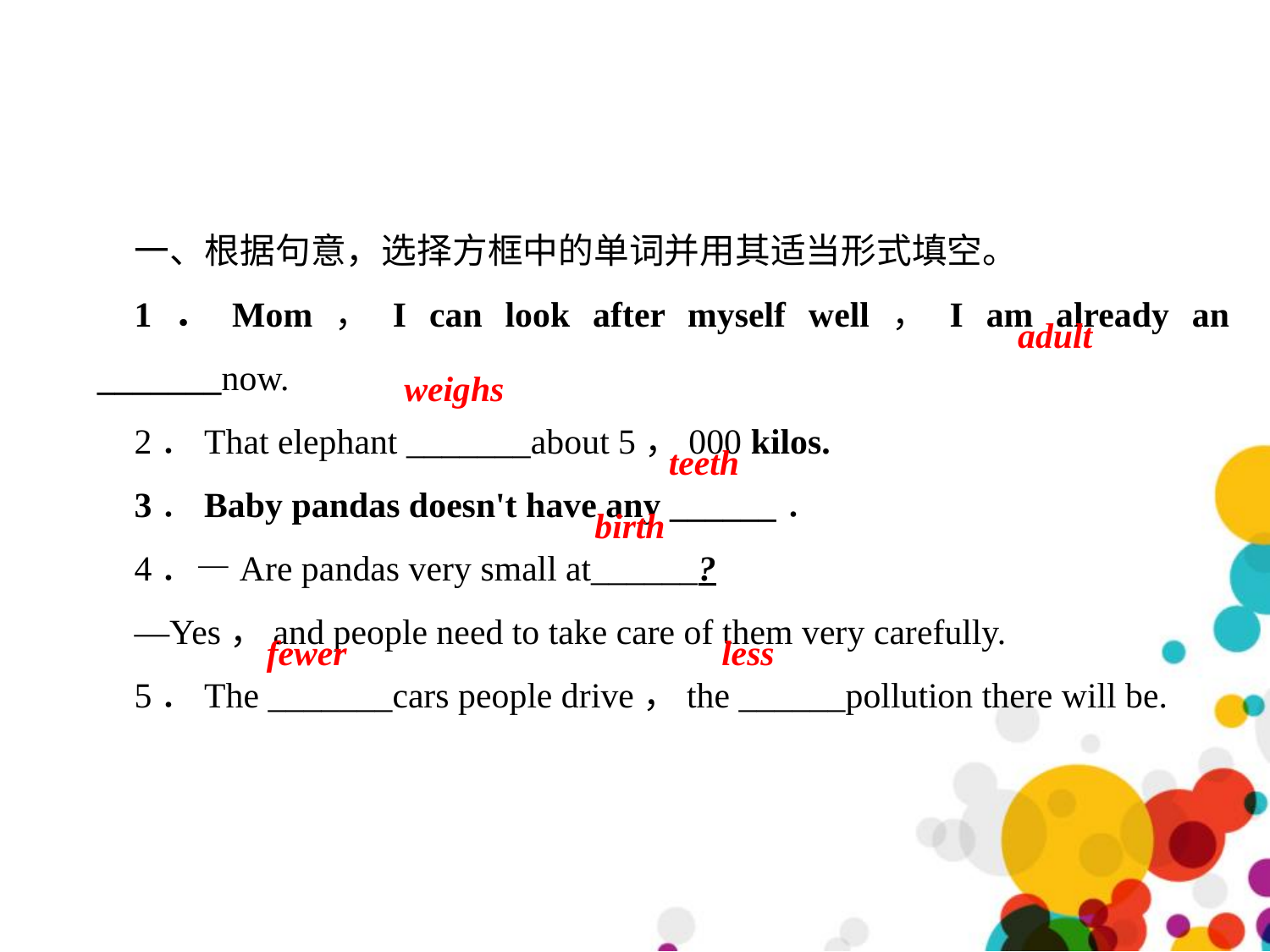

一、根据句意，选择方框中的单词并用其适当形式填空。
1．Mom，I can look after myself well，I am already an _______now.
2．That elephant _______about 5，000 kilos.
3．Baby pandas doesn't have any ______．
4．—Are pandas very small at______?
—Yes，and people need to take care of them very carefully.
5．The _______cars people drive，the ______pollution there will be.
adult
weighs
teeth
birth
fewer
less